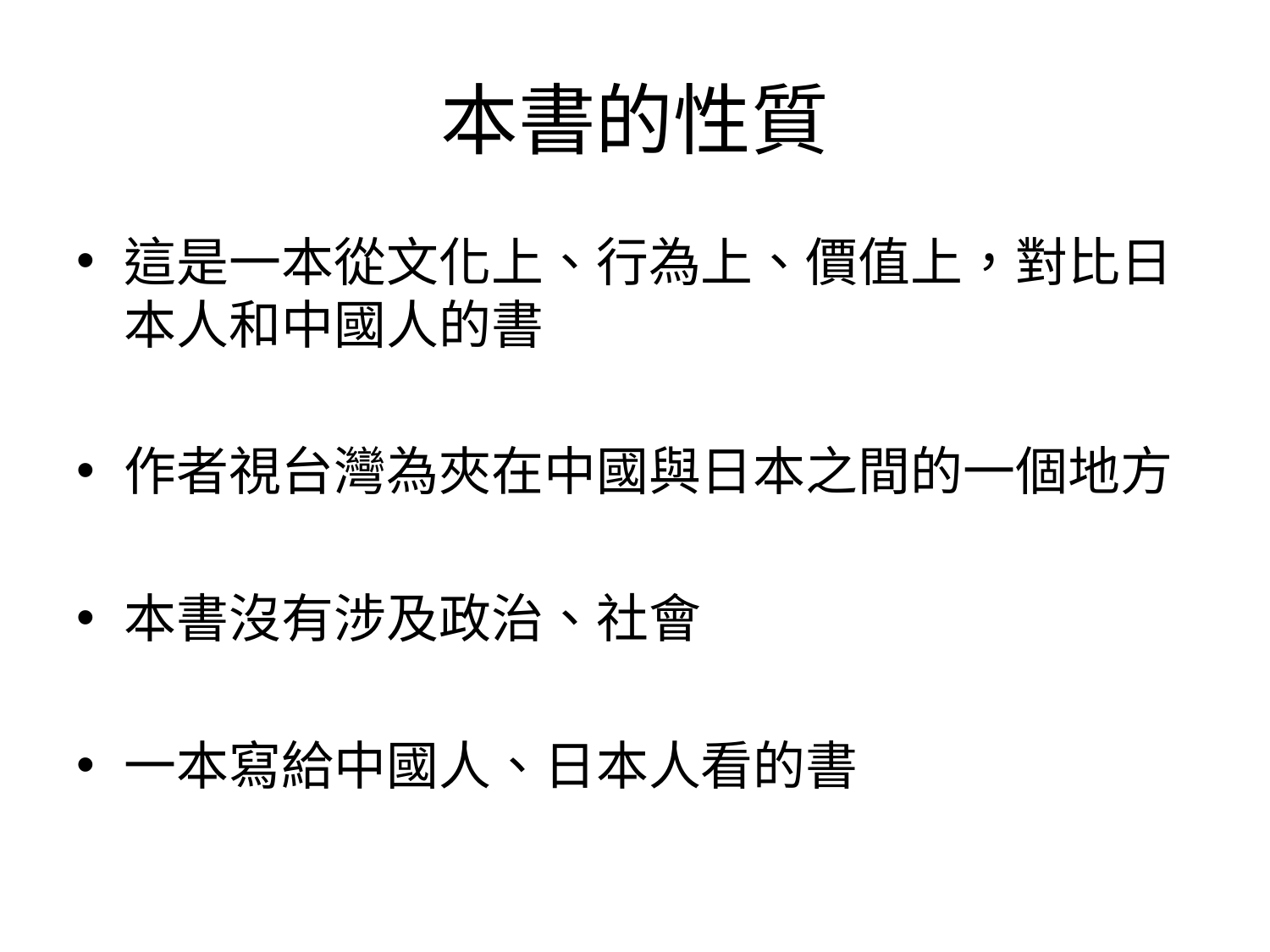

# 本書的性質
這是一本從文化上、行為上、價值上，對比日本人和中國人的書

作者視台灣為夾在中國與日本之間的一個地方

本書沒有涉及政治、社會

一本寫給中國人、日本人看的書